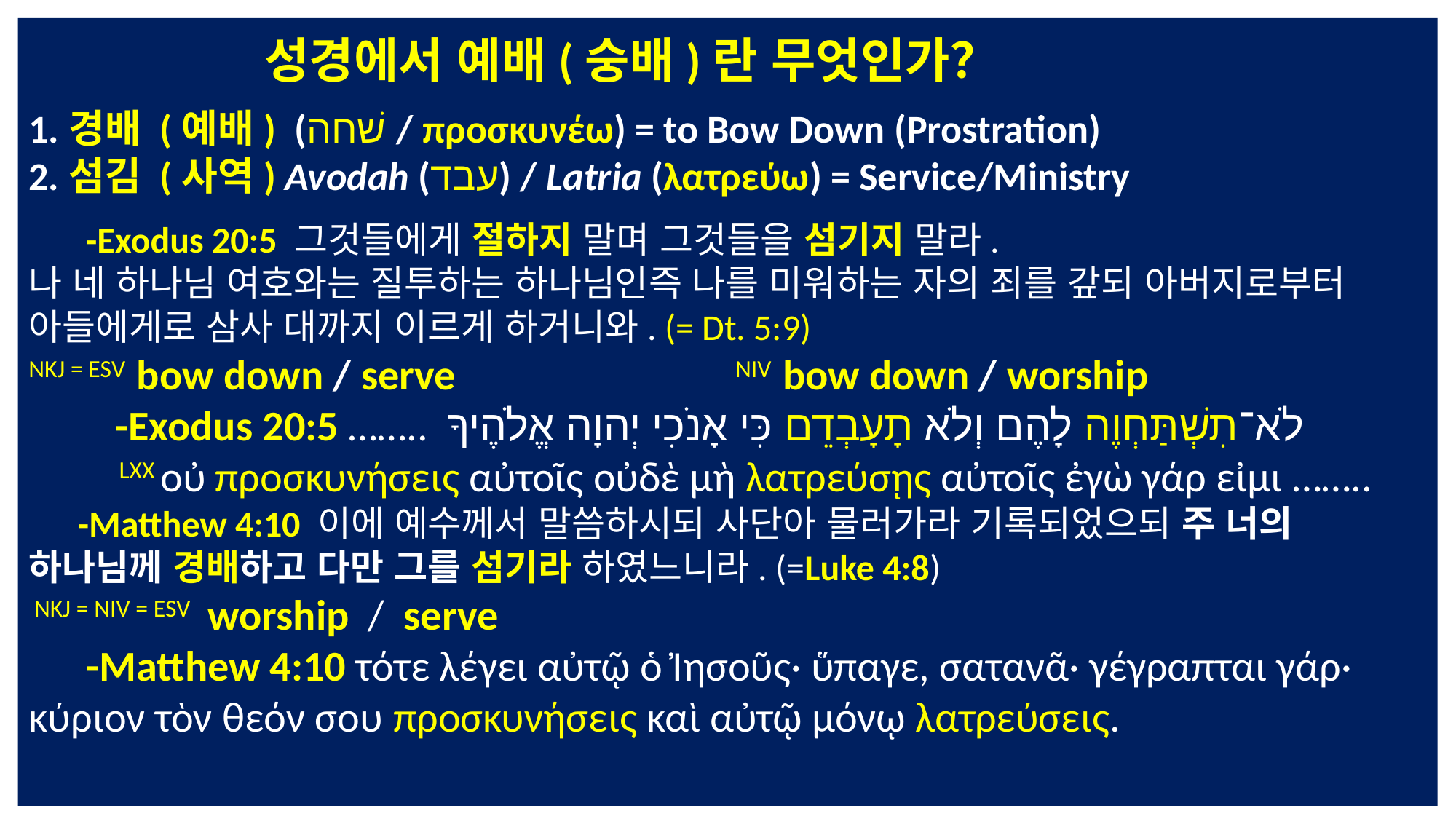

성경에서 예배(숭배)란 무엇인가？

1.경배 (예배)  (שׁחה / προσκυνέω) = to Bow Down (Prostration)
2.섬김 (사역) Avodah (עבד) / Latria (λατρεύω) = Service/Ministry

       -Exodus 20:5 그것들에게 절하지 말며 그것들을 섬기지 말라.
나 네 하나님 여호와는 질투하는 하나님인즉 나를 미워하는 자의 죄를 갚되 아버지로부터 아들에게로 삼사 대까지 이르게 하거니와. (= Dt. 5:9)
NKJ = ESV  bow down / serve                             NIV  bow down / worship
         -Exodus 20:5 ……..  ‎לֹא־תִשְׁתַּחְוֶה לָהֶם וְלֹא תָעָבְדֵם כִּי אָנֹכִי יְהוָה אֱלֹהֶיךָ
                LXX οὐ προσκυνήσεις αὐτοῖς οὐδὲ μὴ λατρεύσῃς αὐτοῖς ἐγὼ γάρ εἰμι ……..
      -Matthew 4:10 이에 예수께서 말씀하시되 사단아 물러가라 기록되었으되 주 너의 하나님께 경배하고 다만 그를 섬기라 하였느니라. (=Luke 4:8)
 NKJ = NIV = ESV   worship  /  serve
      -Matthew 4:10 τότε λέγει αὐτῷ ὁ Ἰησοῦς· ὕπαγε, σατανᾶ· γέγραπται γάρ· κύριον τὸν θεόν σου προσκυνήσεις καὶ αὐτῷ μόνῳ λατρεύσεις.